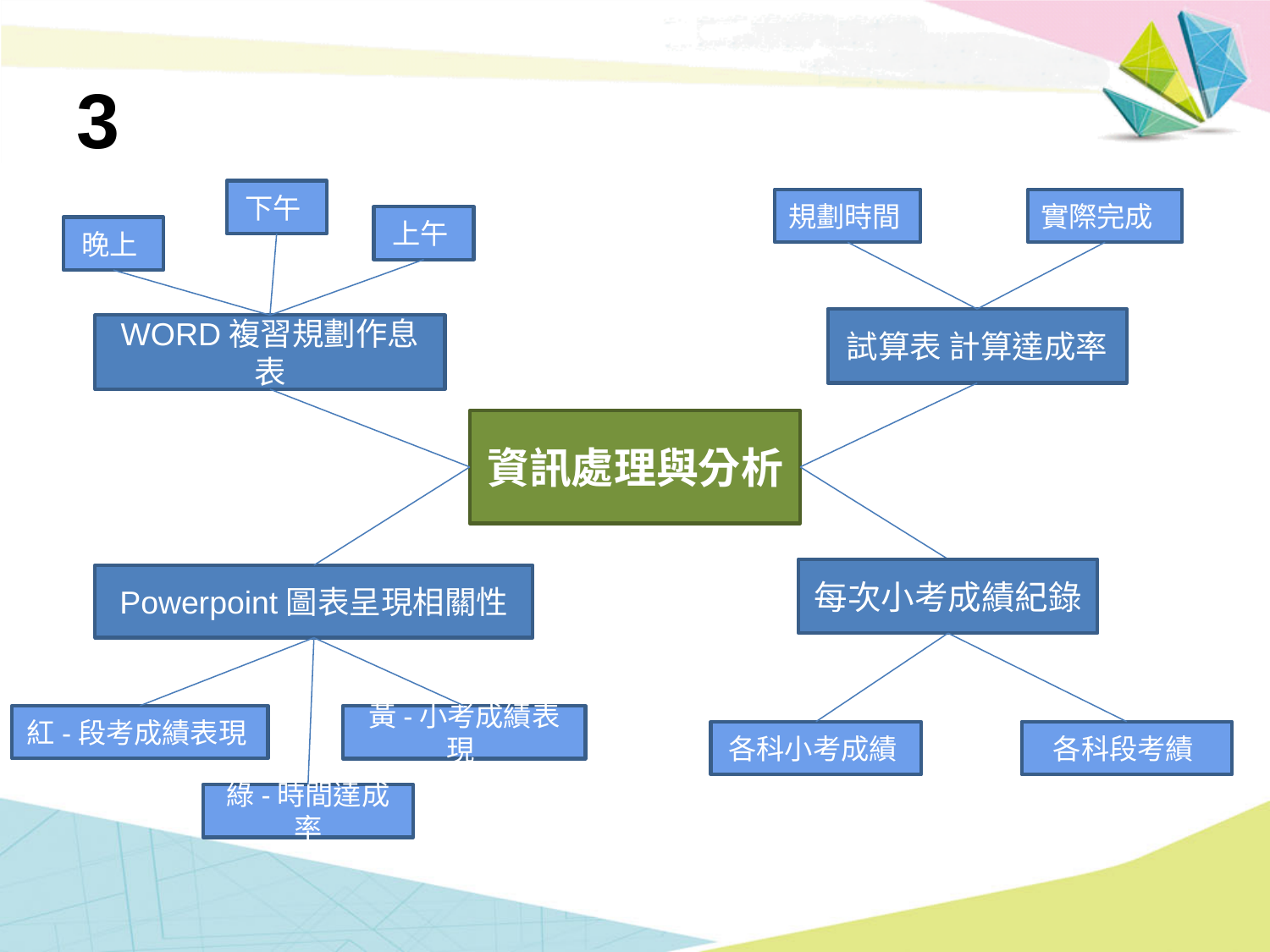

# 3
下午
規劃時間
實際完成
上午
晚上
試算表 計算達成率
WORD複習規劃作息表
資訊處理與分析
每次小考成績紀錄
Powerpoint圖表呈現相關性
紅-段考成績表現
黃-小考成績表現
各科小考成績
各科段考績
綠-時間達成率